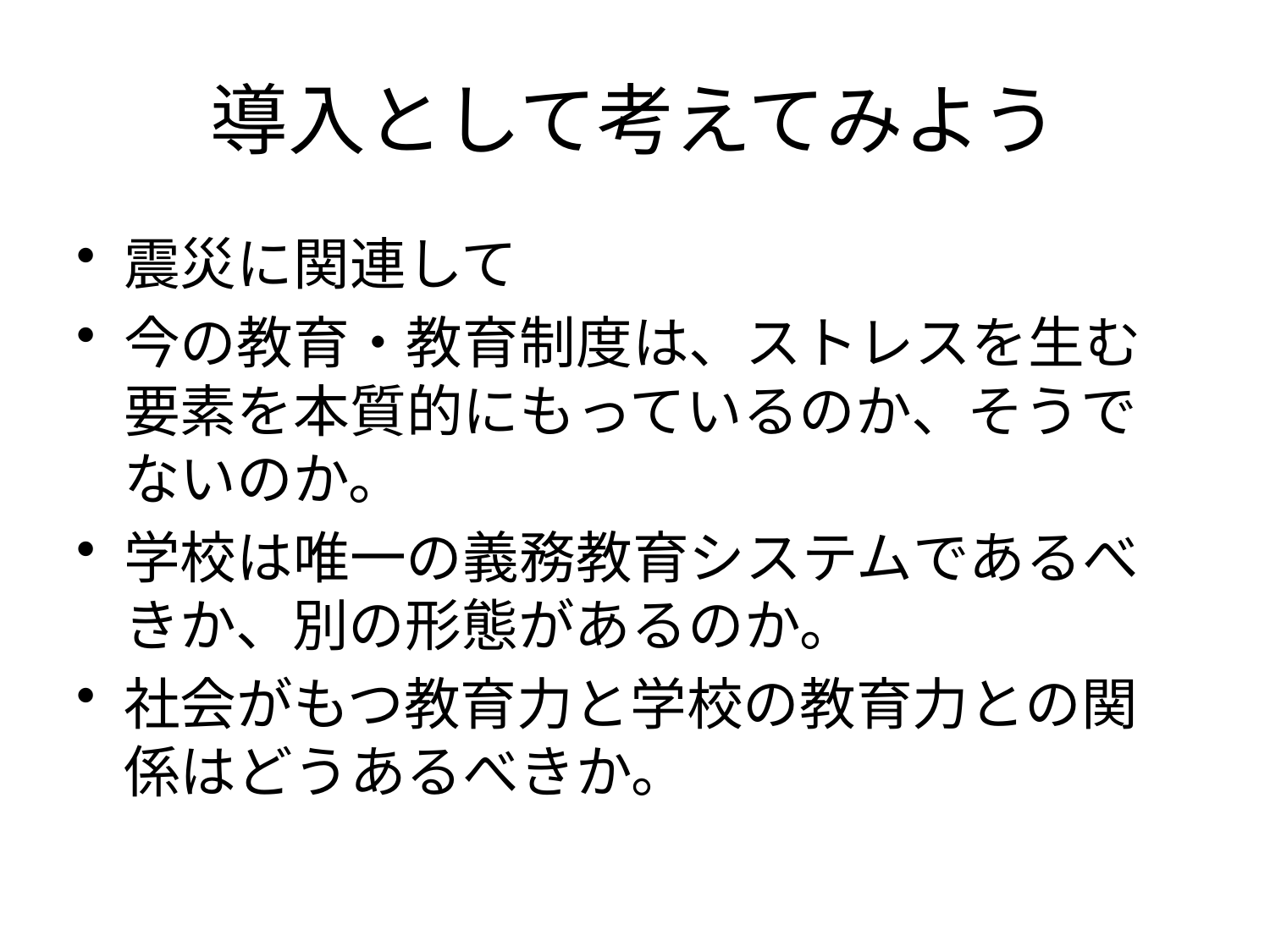

# 導入として考えてみよう
震災に関連して
今の教育・教育制度は、ストレスを生む要素を本質的にもっているのか、そうでないのか。
学校は唯一の義務教育システムであるべきか、別の形態があるのか。
社会がもつ教育力と学校の教育力との関係はどうあるべきか。